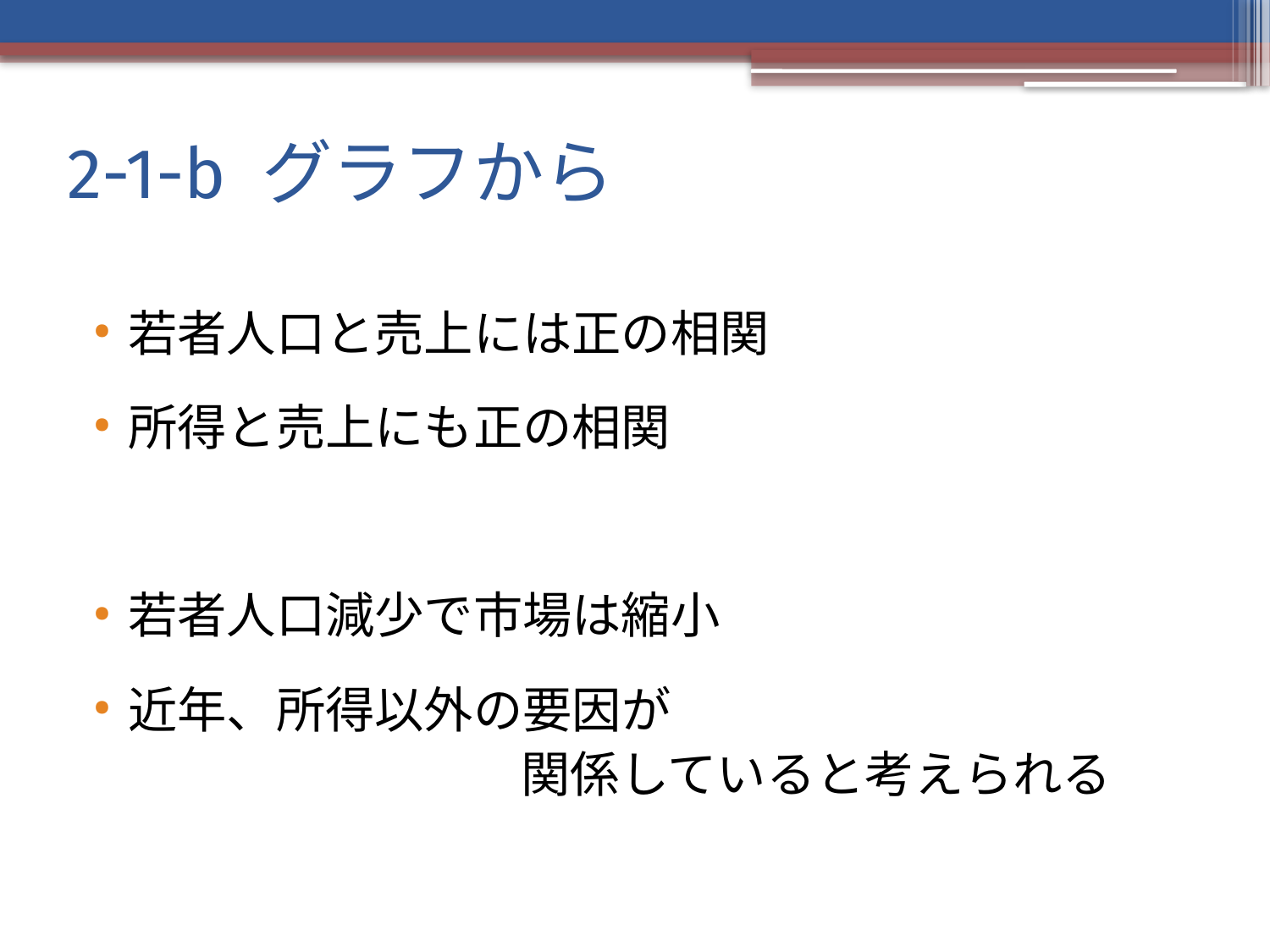

# 2-1-b グラフから
若者人口と売上には正の相関
所得と売上にも正の相関

若者人口減少で市場は縮小
近年、所得以外の要因が
　　　　　　　　　関係していると考えられる